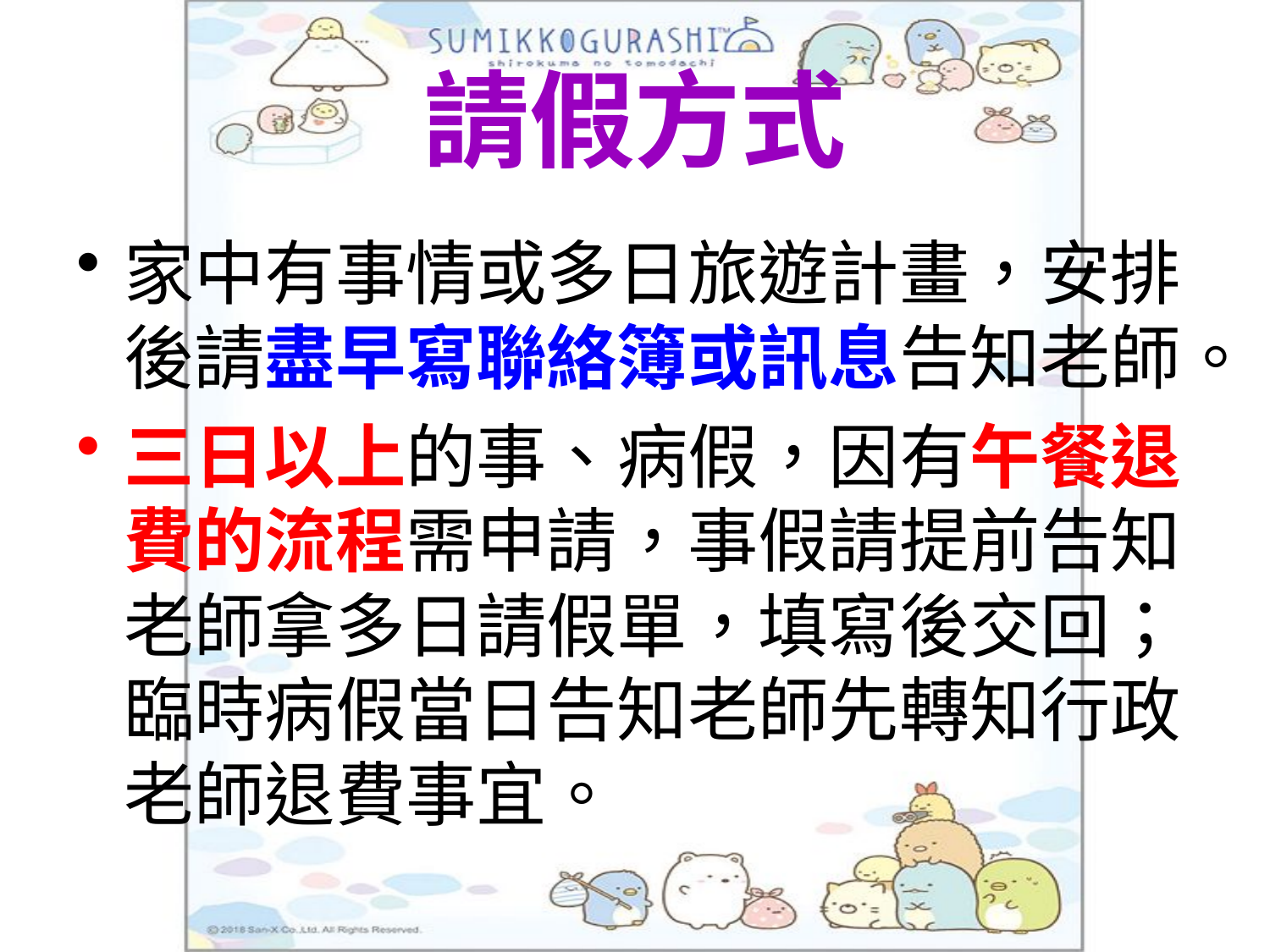

# 請假方式
家中有事情或多日旅遊計畫，安排後請盡早寫聯絡簿或訊息告知老師。
三日以上的事、病假，因有午餐退費的流程需申請，事假請提前告知老師拿多日請假單，填寫後交回；臨時病假當日告知老師先轉知行政老師退費事宜。